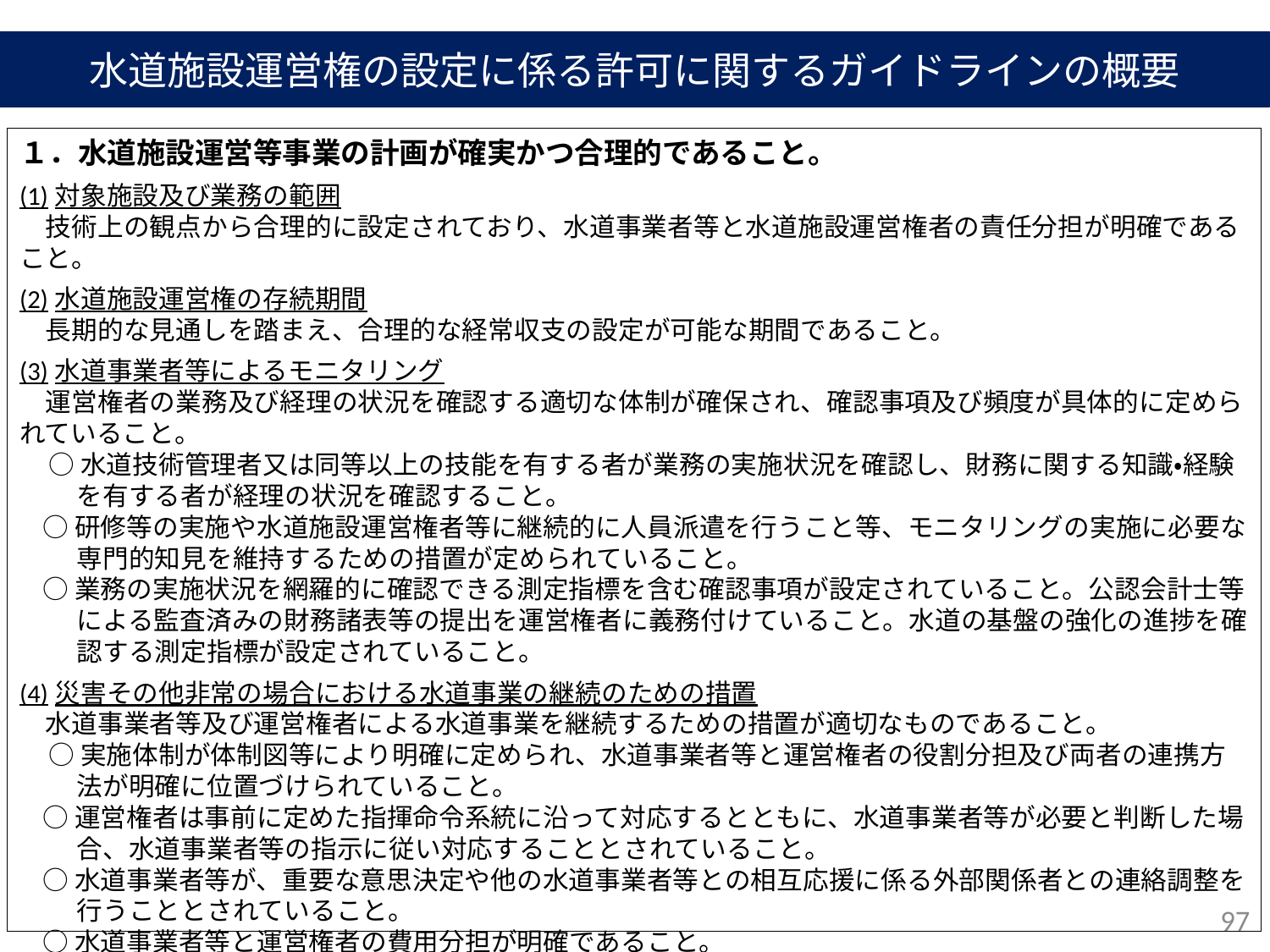

水道施設運営権の設定に係る許可に関するガイドラインの概要
１．水道施設運営等事業の計画が確実かつ合理的であること。

(1)対象施設及び業務の範囲
　技術上の観点から合理的に設定されており、水道事業者等と水道施設運営権者の責任分担が明確であること。

(2)水道施設運営権の存続期間
　長期的な見通しを踏まえ、合理的な経常収支の設定が可能な期間であること。

(3)水道事業者等によるモニタリング
　運営権者の業務及び経理の状況を確認する適切な体制が確保され、確認事項及び頻度が具体的に定められていること。
 ○水道技術管理者又は同等以上の技能を有する者が業務の実施状況を確認し、財務に関する知識・経験を有する者が経理の状況を確認すること。
○研修等の実施や水道施設運営権者等に継続的に人員派遣を行うこと等、モニタリングの実施に必要な専門的知見を維持するための措置が定められていること。
○業務の実施状況を網羅的に確認できる測定指標を含む確認事項が設定されていること。公認会計士等による監査済みの財務諸表等の提出を運営権者に義務付けていること。水道の基盤の強化の進捗を確認する測定指標が設定されていること。

(4)災害その他非常の場合における水道事業の継続のための措置
　水道事業者等及び運営権者による水道事業を継続するための措置が適切なものであること。
 ○実施体制が体制図等により明確に定められ、水道事業者等と運営権者の役割分担及び両者の連携方法が明確に位置づけられていること。
○運営権者は事前に定めた指揮命令系統に沿って対応するとともに、水道事業者等が必要と判断した場合、水道事業者等の指示に従い対応することとされていること。
○水道事業者等が、重要な意思決定や他の水道事業者等との相互応援に係る外部関係者との連絡調整を行うこととされていること。
○水道事業者等と運営権者の費用分担が明確であること。
97